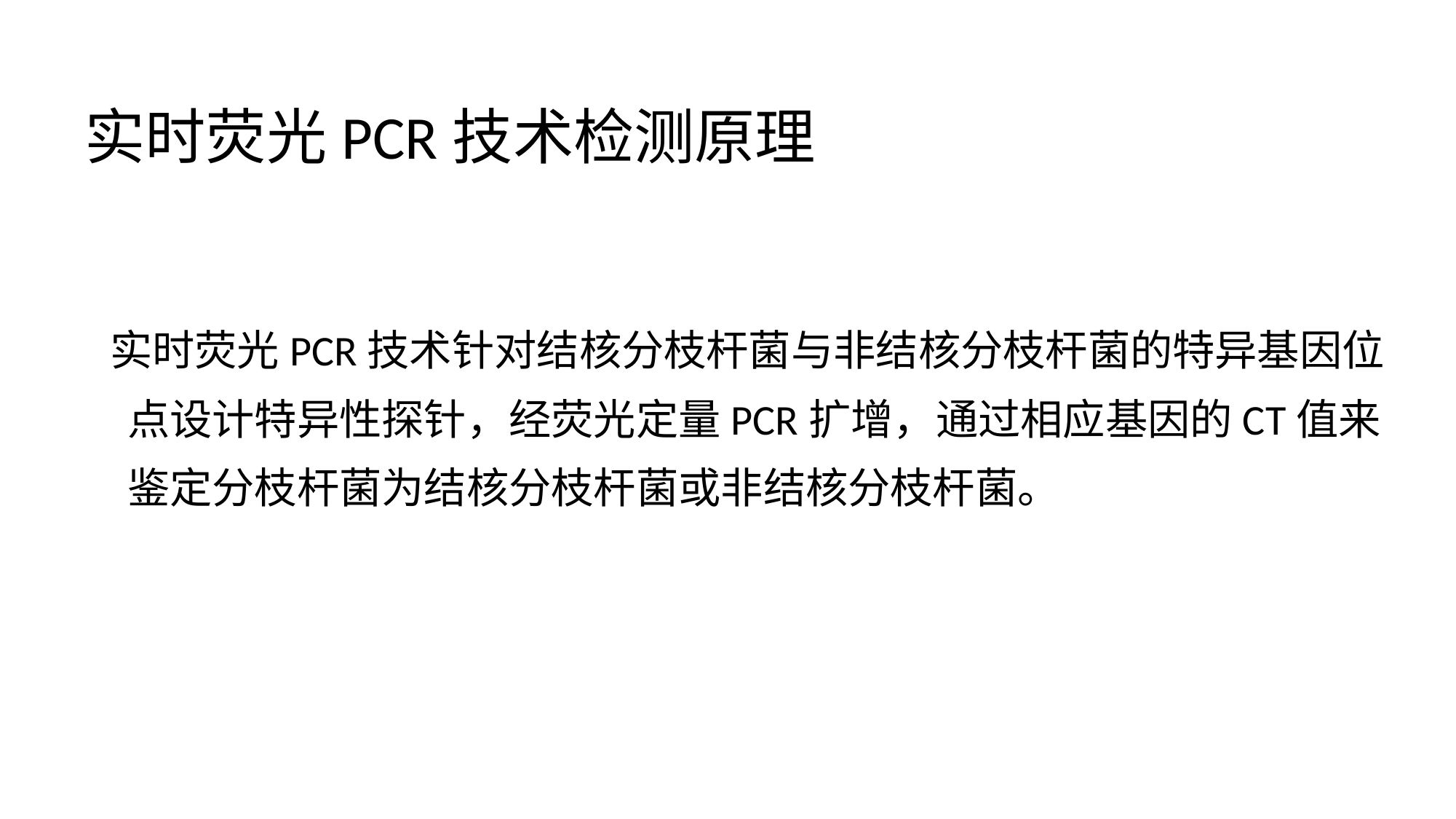

实时荧光PCR技术检测原理
   实时荧光PCR技术针对结核分枝杆菌与非结核分枝杆菌的特异基因位点设计特异性探针，经荧光定量PCR扩增，通过相应基因的CT值来鉴定分枝杆菌为结核分枝杆菌或非结核分枝杆菌。